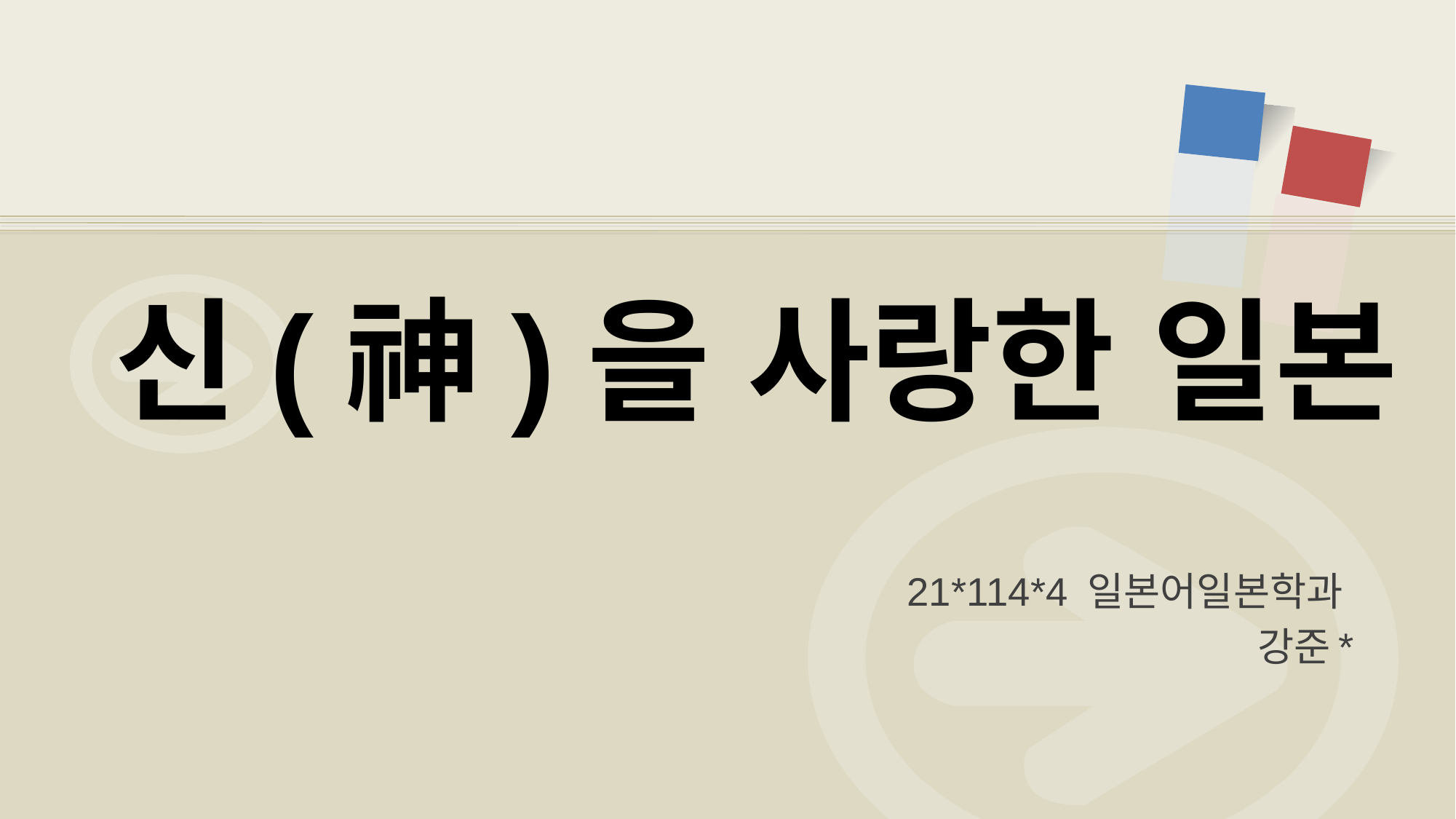

# 신(神)을 사랑한 일본
21*114*4 일본어일본학과
강준*